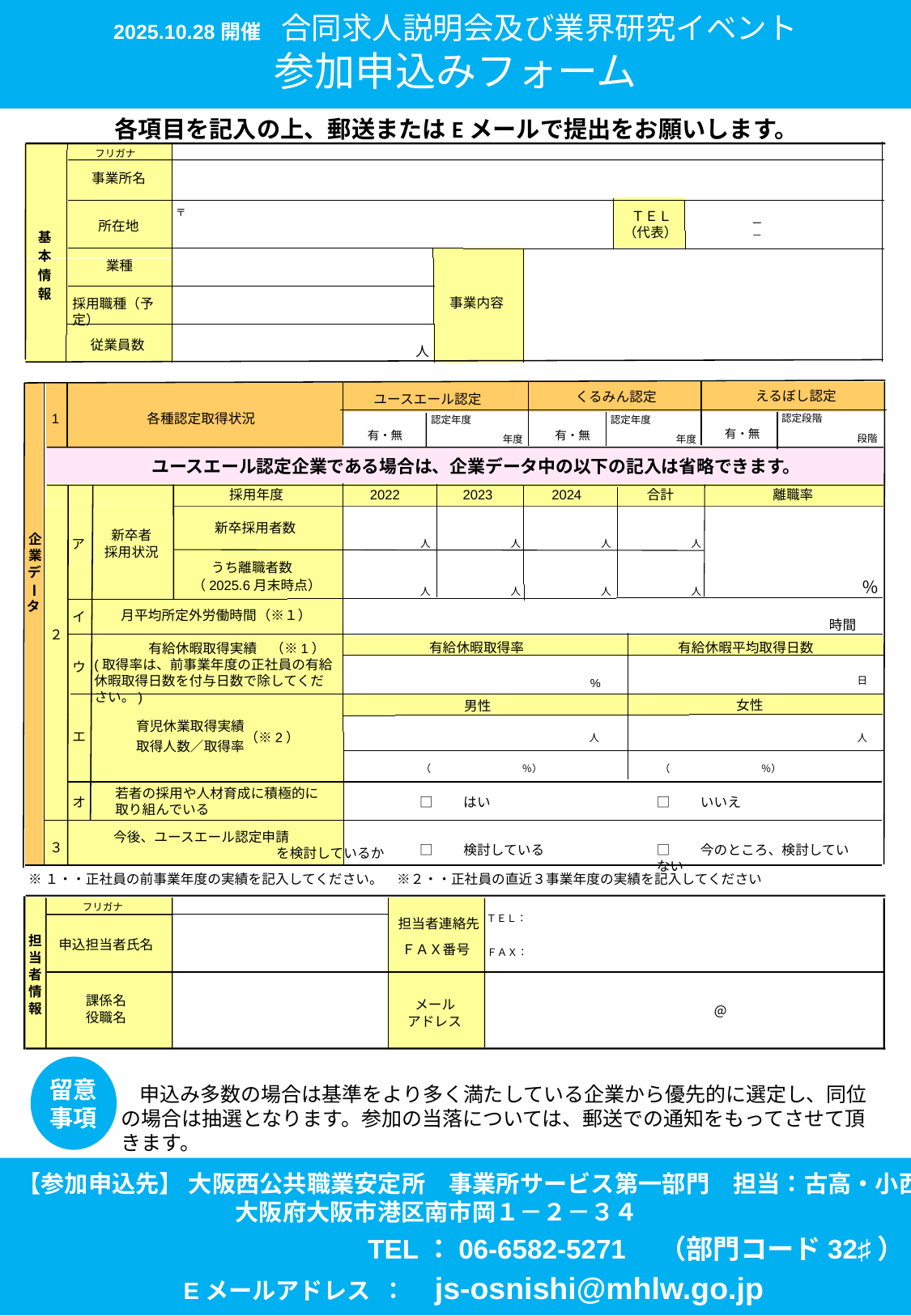

2025.10.28開催　合同求人説明会及び業界研究イベント
参加申込みフォーム

各項目を記入の上、郵送またはEメールで提出をお願いします。

フリガナ

事業所名

〒

ＴＥＬ
ー　　　　　　　－
所在地
（代表）
基

本

業種

情
報

事業内容
採用職種（予定）

従業員数
人

えるぼし認定

くるみん認定

ユースエール認定

1
各種認定取得状況
認定段階
認定年度
認定年度
有・無
有・無
有・無
段階
年度
年度

ユースエール認定企業である場合は、企業データ中の以下の記入は省略できます。

採用年度
2022
2023
2024
合計
離職率

新卒採用者数
新卒者
企
ア
人
人
人
人
採用状況
業
うち離職者数
デ
％
（2025.6月末時点）
ー
人
人
人
人

タ
月平均所定外労働時間
（※１）
イ
　　　　　　　　　　　時間

２
有給休暇取得率

有給休暇平均取得日数
　　　　有給休暇取得実績　（※1）
(取得率は、前事業年度の正社員の有給休暇取得日数を付与日数で除してください。)

ウ
日

%

女性
男性

育児休業取得実績
エ
（※2）
人
人
取得人数／取得率

（　　　　　　　　　％）
（　　　　　　　　　％）
若者の採用や人材育成に積極的に
取り組んでいる
□　　はい
□　　いいえ
オ
今後、ユースエール認定申請
　　　　　　　　　　　　を検討しているか
□　　検討している
□　　今のところ、検討していない
３
※１・・正社員の前事業年度の実績を記入してください。　※２・・正社員の直近３事業年度の実績を記入してください

フリガナ
ＴＥＬ：

担当者連絡先
担
申込担当者氏名
ＦＡＸ番号
ＦＡＸ：
当

者

情
課係名
メール
報
＠

役職名
アドレス

留意
事項
　申込み多数の場合は基準をより多く満たしている企業から優先的に選定し、同位の場合は抽選となります。参加の当落については、郵送での通知をもってさせて頂きます。

　【参加申込先】 大阪西公共職業安定所　事業所サービス第一部門　担当：古高・小西
　　　　　　　　　　大阪府大阪市港区南市岡１－２－３４
　　　　　　　　　　　　　　　　　　TEL：06-6582-5271　（部門コード32♯）
　　　　　 Eメールアドレス  ：　js-osnishi@mhlw.go.jp